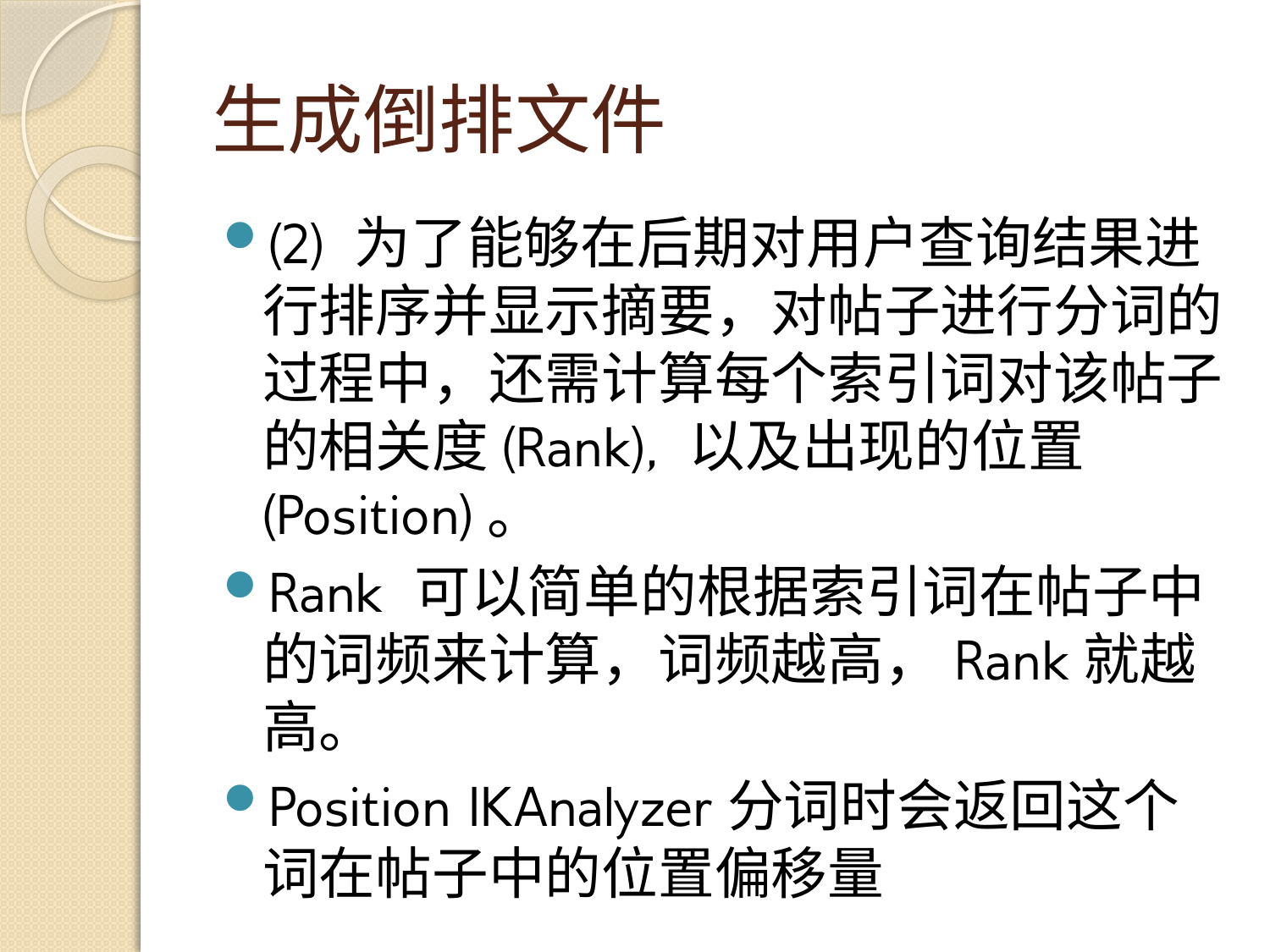

# 生成倒排文件
(2) 为了能够在后期对用户查询结果进行排序并显示摘要，对帖子进行分词的过程中，还需计算每个索引词对该帖子的相关度(Rank), 以及出现的位置(Position)。
Rank 可以简单的根据索引词在帖子中的词频来计算，词频越高，Rank就越高。
Position IKAnalyzer分词时会返回这个词在帖子中的位置偏移量